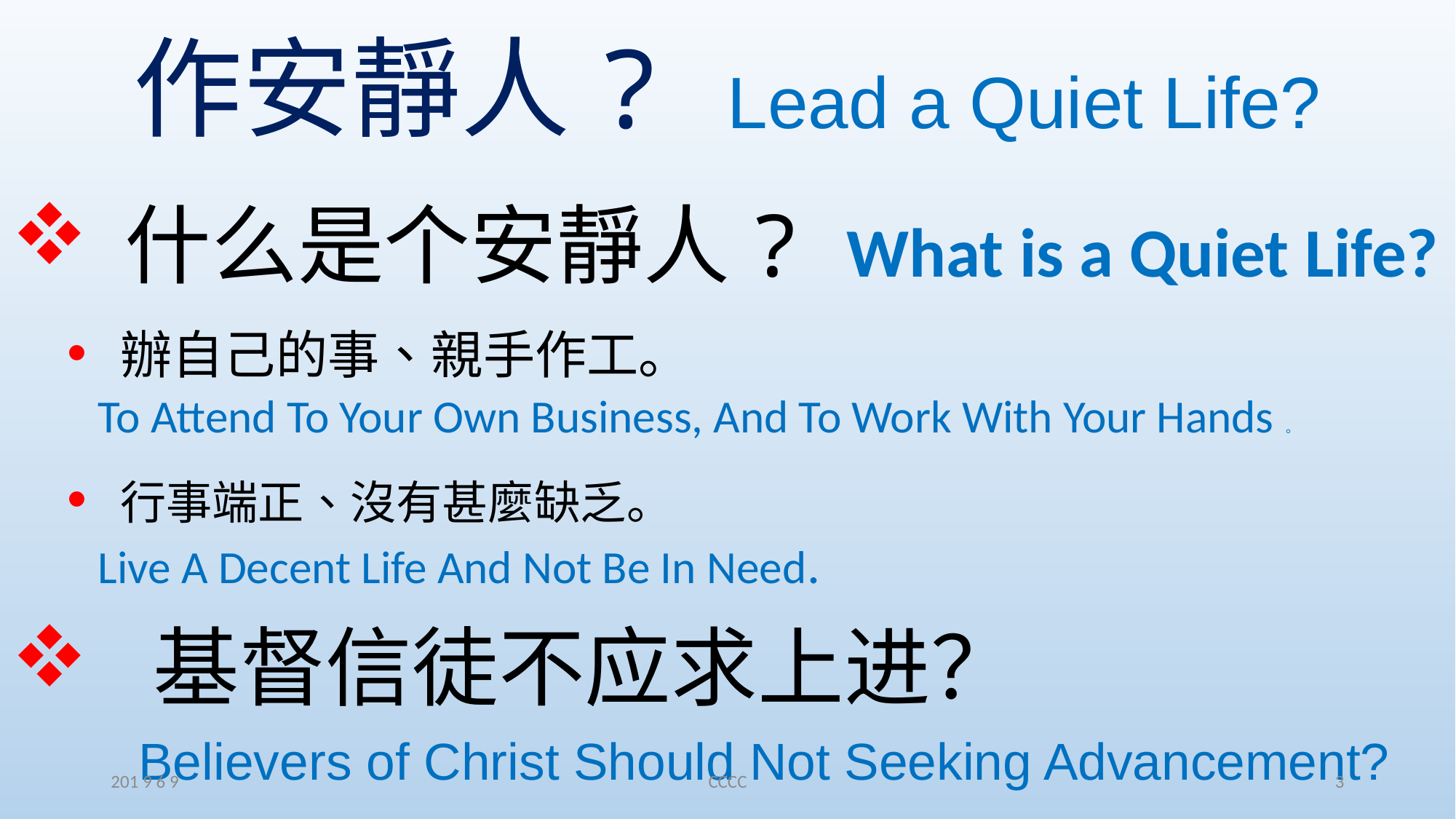

# 作安靜人? Lead a Quiet Life?
 什么是个安靜人?     What is a Quiet Life?

 辦自己的事、親手作工。
   To Attend To Your Own Business, And To Work With Your Hands。

 行事端正、沒有甚麼缺乏。
   Live A Decent Life And Not Be In Need.

  基督信徒不应求上进？
     Believers of Christ Should Not Seeking Advancement?

201 9 6 9
CCCC
3